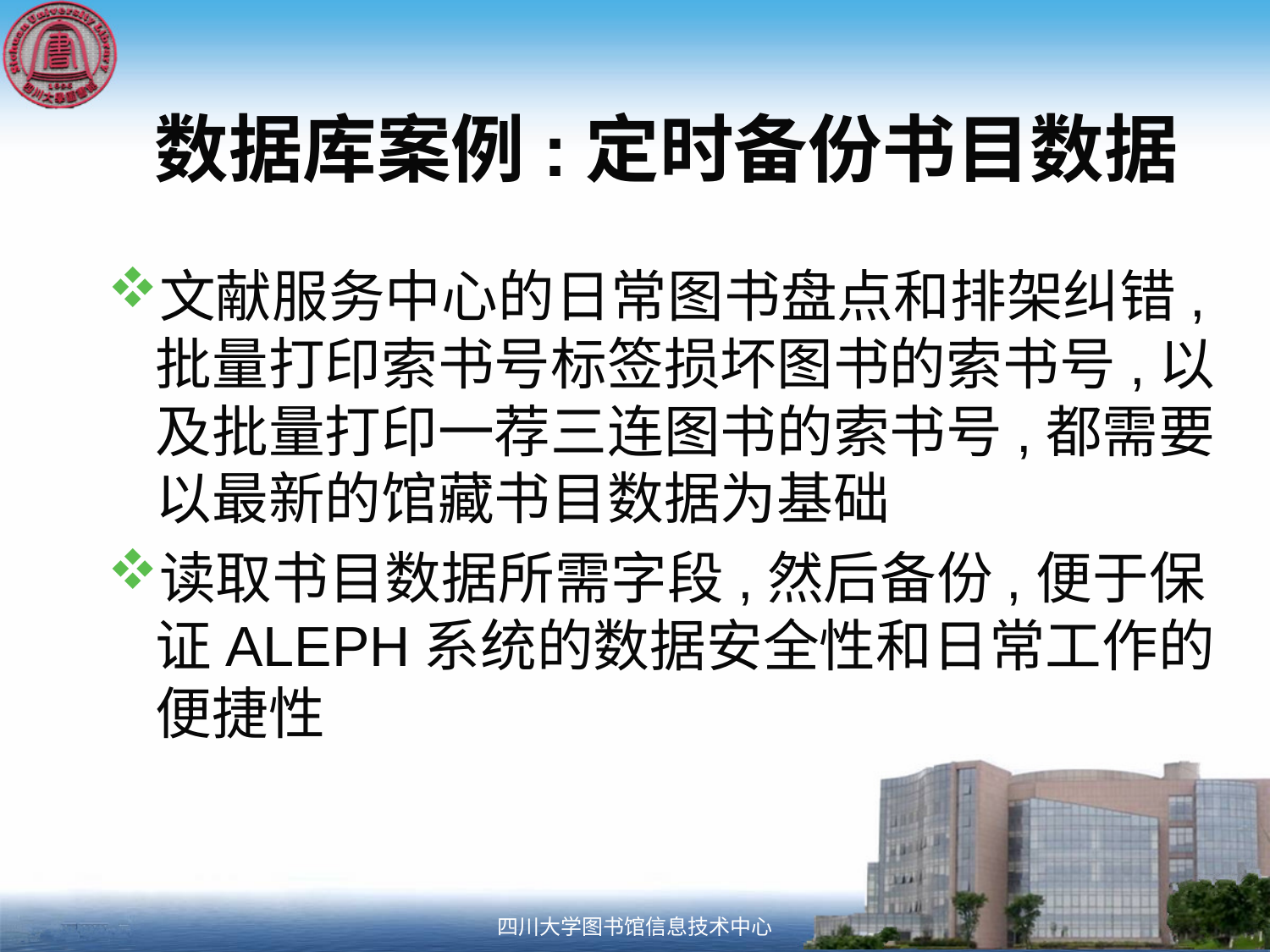

# 数据库案例:定时备份书目数据
文献服务中心的日常图书盘点和排架纠错,批量打印索书号标签损坏图书的索书号,以及批量打印一荐三连图书的索书号,都需要以最新的馆藏书目数据为基础
读取书目数据所需字段,然后备份,便于保证ALEPH系统的数据安全性和日常工作的便捷性

四川大学图书馆信息技术中心